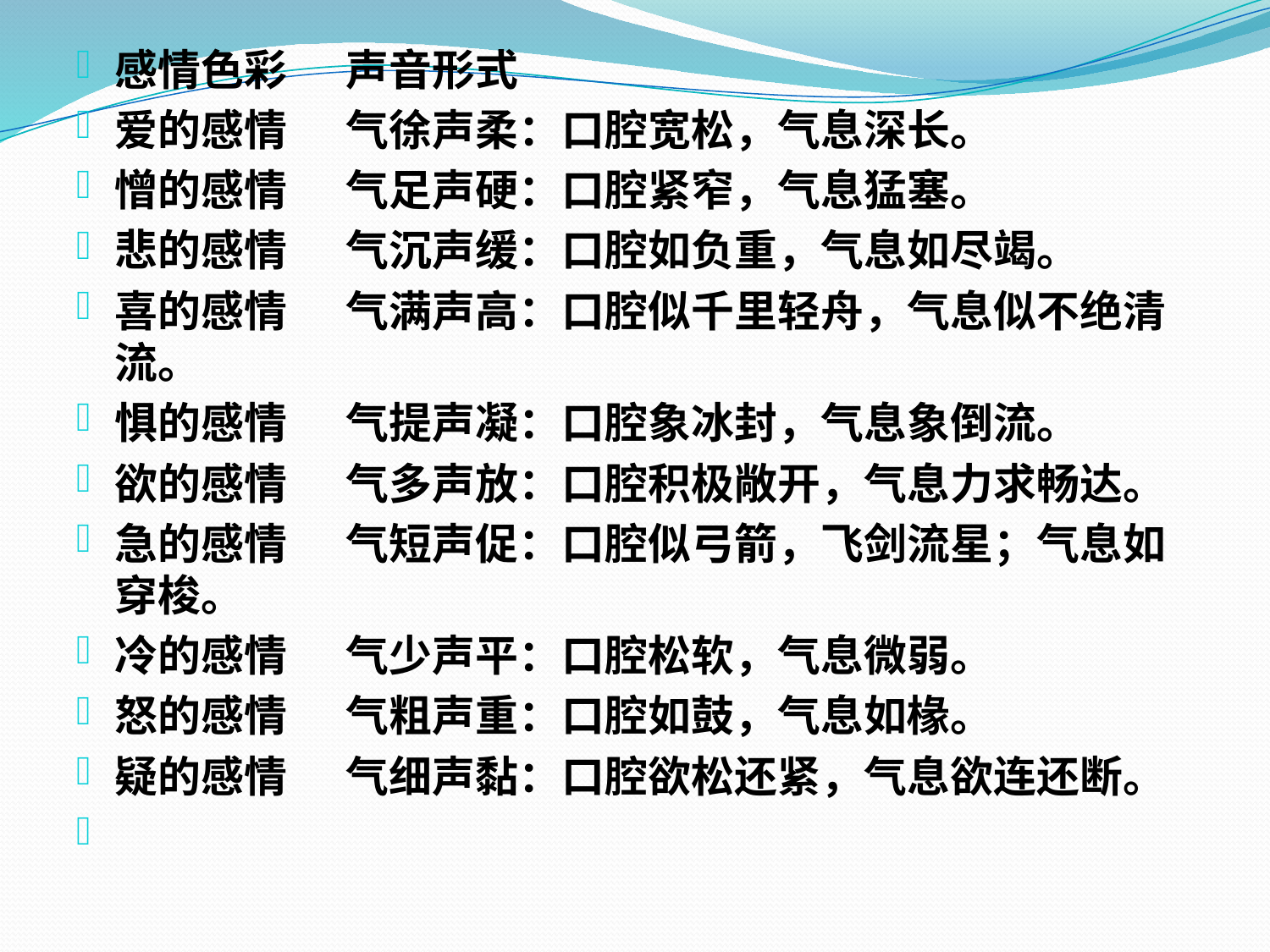

#
感情色彩      声音形式
爱的感情      气徐声柔：口腔宽松，气息深长。
憎的感情      气足声硬：口腔紧窄，气息猛塞。
悲的感情      气沉声缓：口腔如负重，气息如尽竭。
喜的感情      气满声高：口腔似千里轻舟，气息似不绝清流。
惧的感情      气提声凝：口腔象冰封，气息象倒流。
欲的感情      气多声放：口腔积极敞开，气息力求畅达。
急的感情      气短声促：口腔似弓箭，飞剑流星；气息如穿梭。
冷的感情      气少声平：口腔松软，气息微弱。
怒的感情      气粗声重：口腔如鼓，气息如椽。
疑的感情      气细声黏：口腔欲松还紧，气息欲连还断。